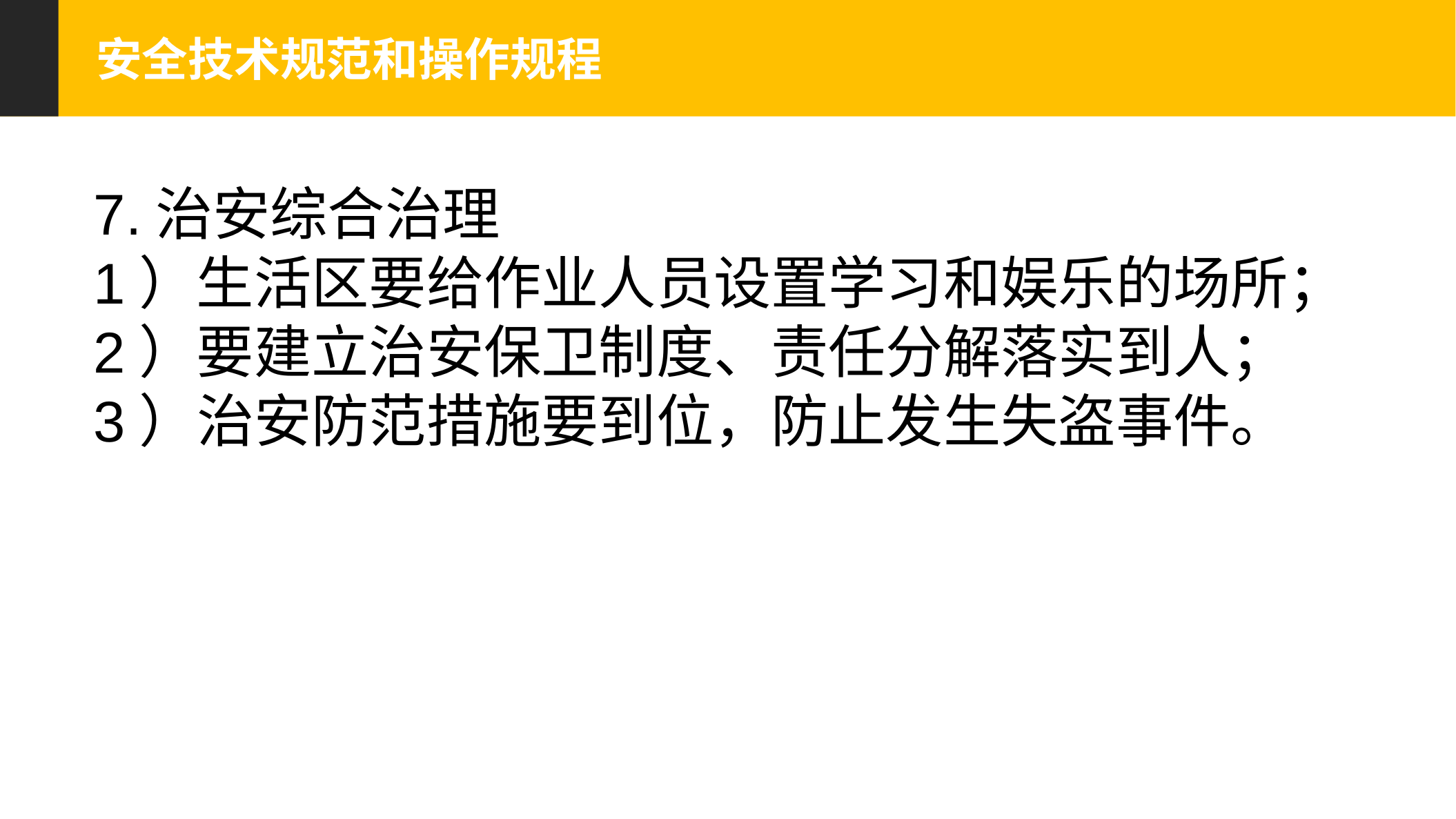

安全技术规范和操作规程
 7.治安综合治理
 1）生活区要给作业人员设置学习和娱乐的场所；
 2）要建立治安保卫制度、责任分解落实到人；
 3）治安防范措施要到位，防止发生失盗事件。